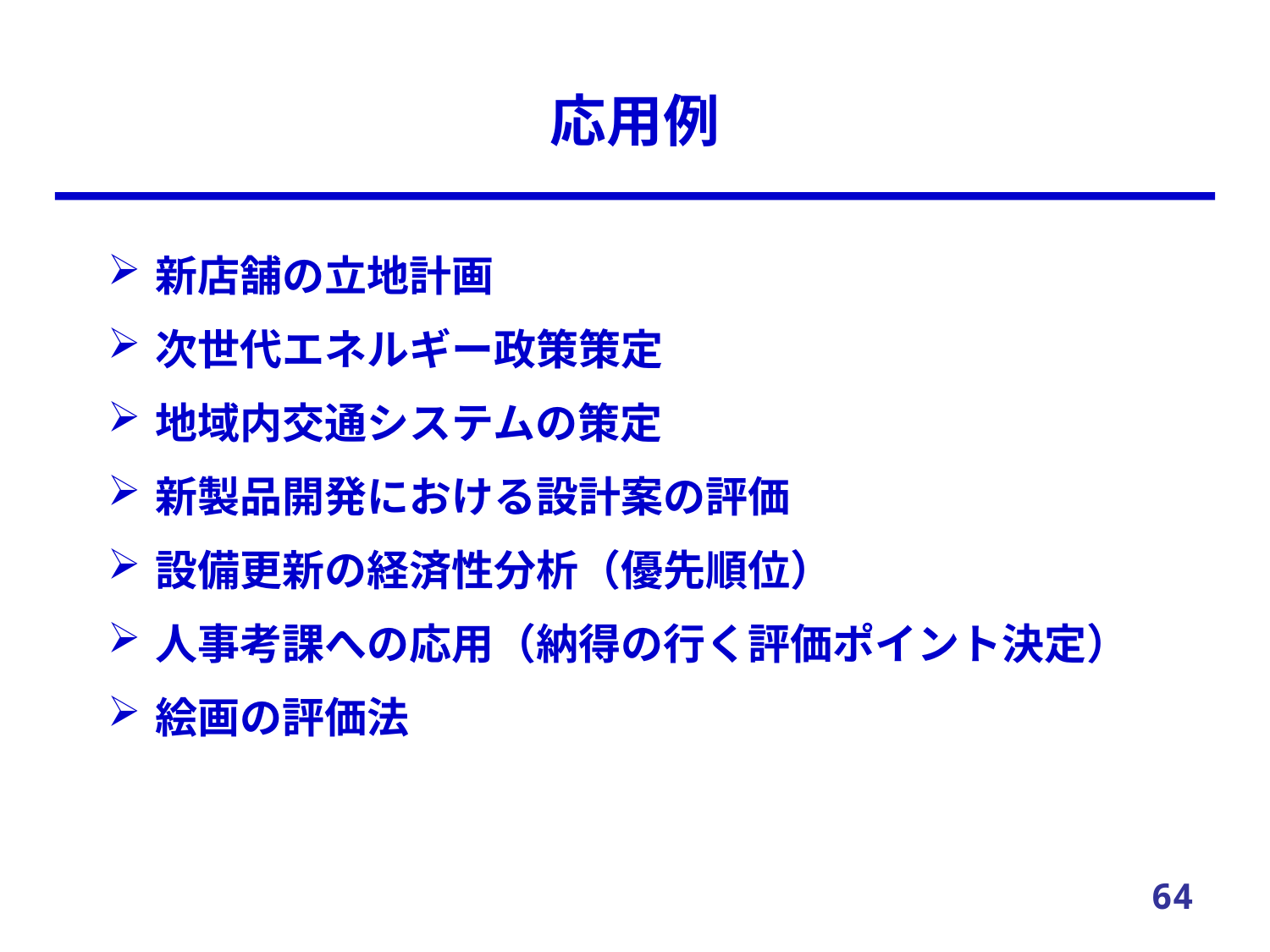

# 応用例
新店舗の立地計画
次世代エネルギー政策策定
地域内交通システムの策定
新製品開発における設計案の評価
設備更新の経済性分析（優先順位）
人事考課への応用（納得の行く評価ポイント決定）
絵画の評価法
64